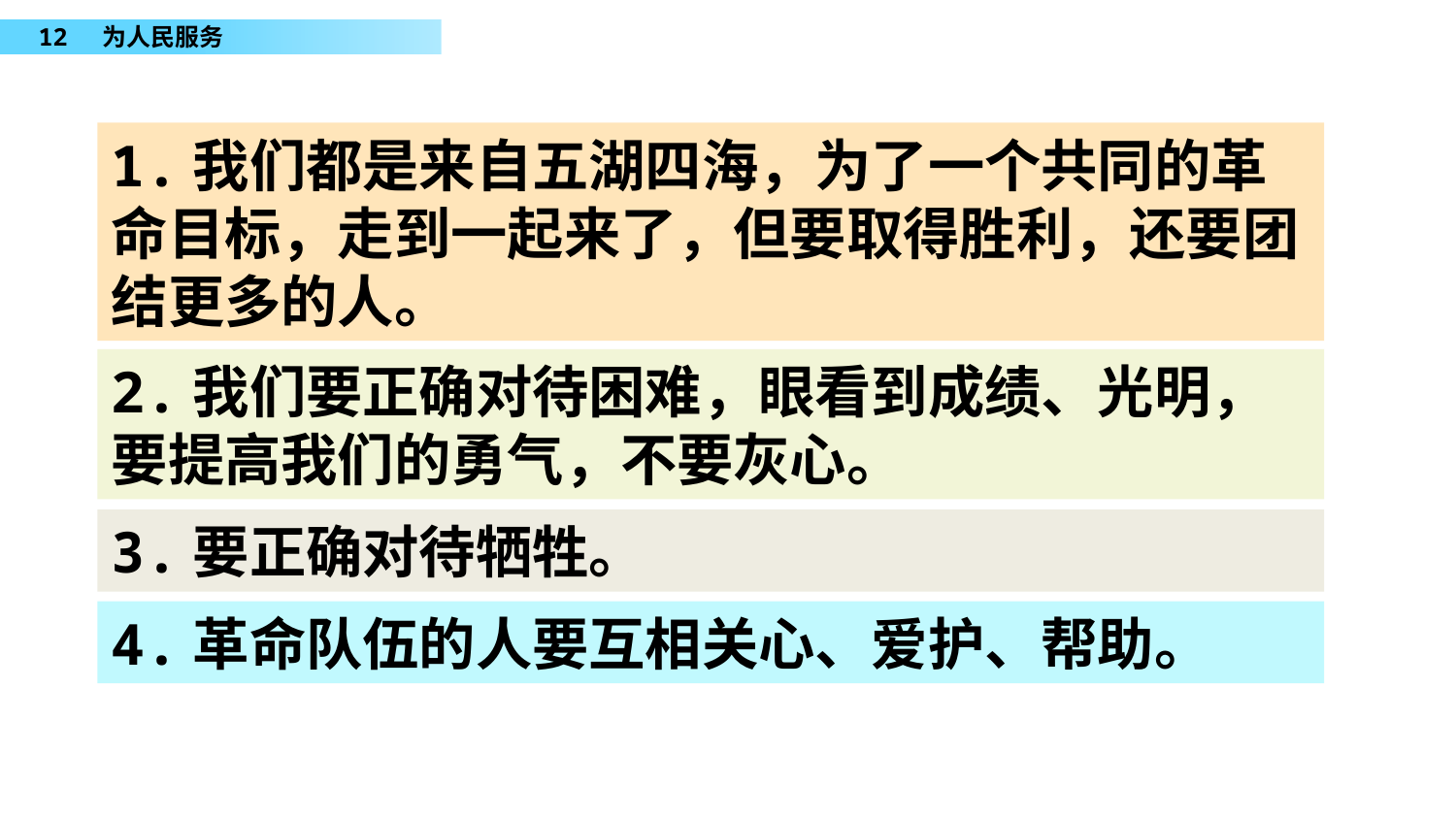

1.我们都是来自五湖四海，为了一个共同的革命目标，走到一起来了，但要取得胜利，还要团结更多的人。
2.我们要正确对待困难，眼看到成绩、光明，要提高我们的勇气，不要灰心。
3.要正确对待牺牲。
4.革命队伍的人要互相关心、爱护、帮助。